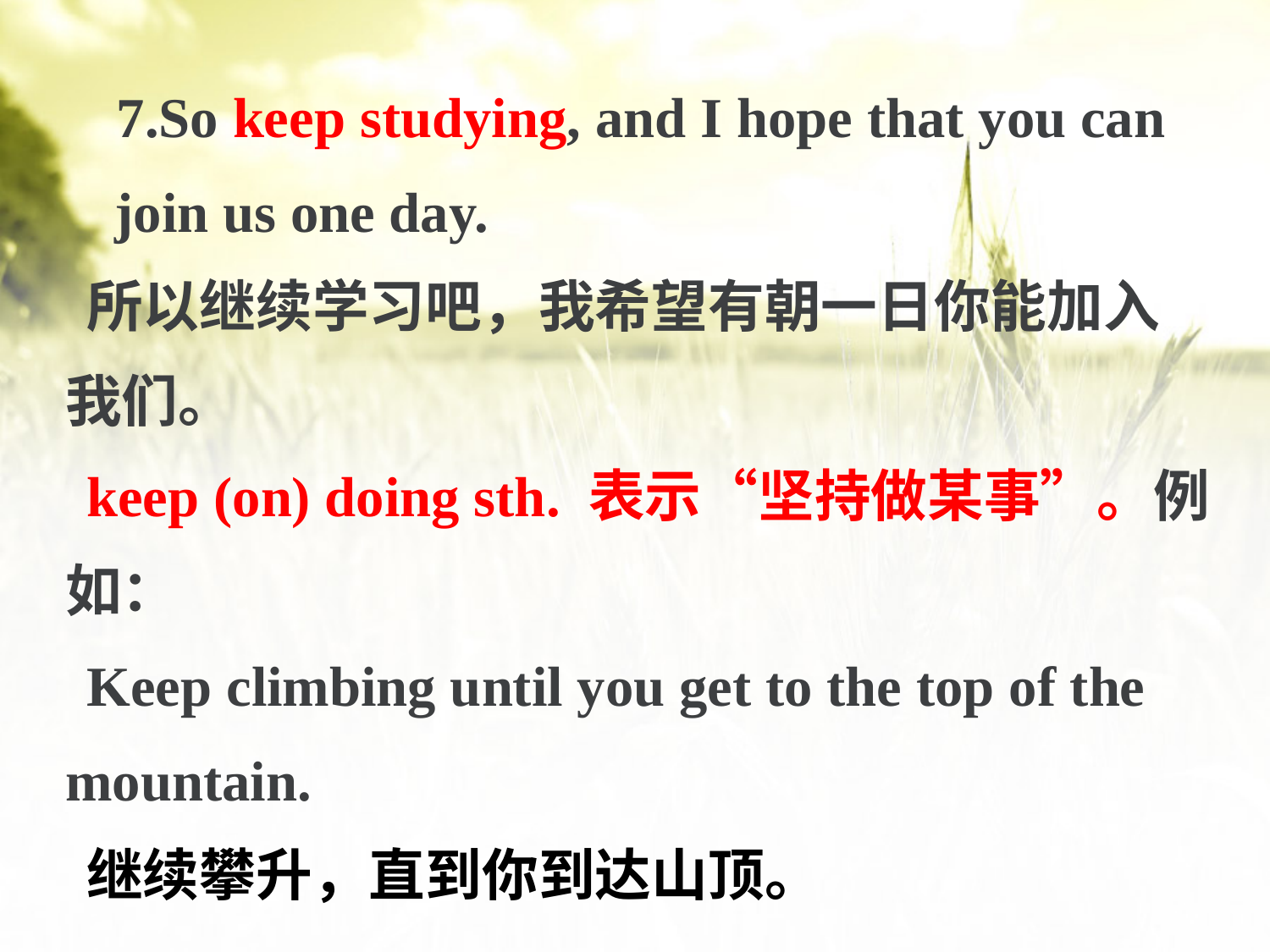

So keep studying, and I hope that you can
  join us one day.
所以继续学习吧，我希望有朝一日你能加入我们。
keep (on) doing sth. 表示“坚持做某事”。例如：
Keep climbing until you get to the top of the mountain.
继续攀升，直到你到达山顶。